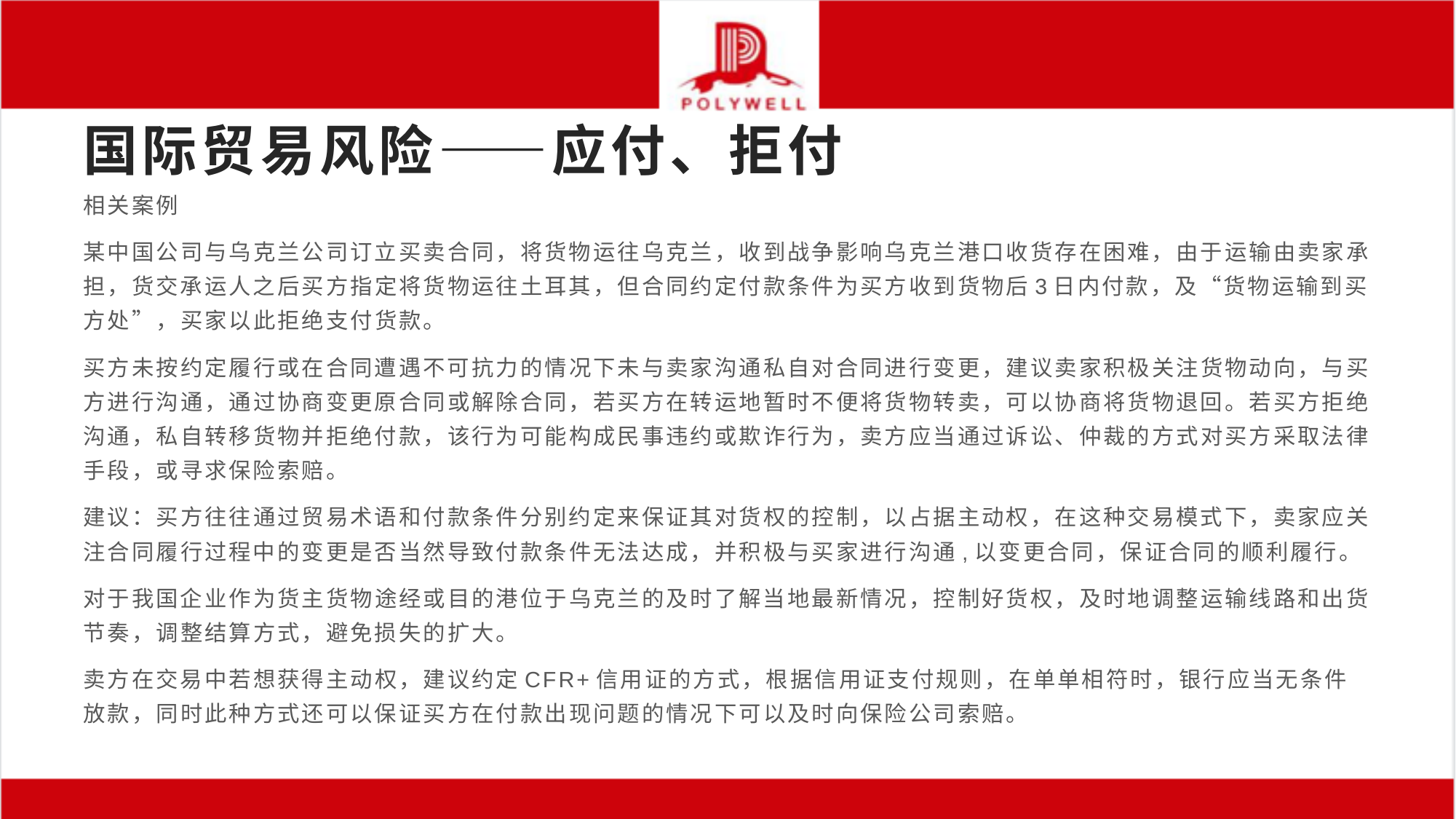

# 国际贸易风险——应付、拒付
相关案例
某中国公司与乌克兰公司订立买卖合同，将货物运往乌克兰，收到战争影响乌克兰港口收货存在困难，由于运输由卖家承担，货交承运人之后买方指定将货物运往土耳其，但合同约定付款条件为买方收到货物后3日内付款，及“货物运输到买方处”，买家以此拒绝支付货款。
买方未按约定履行或在合同遭遇不可抗力的情况下未与卖家沟通私自对合同进行变更，建议卖家积极关注货物动向，与买方进行沟通，通过协商变更原合同或解除合同，若买方在转运地暂时不便将货物转卖，可以协商将货物退回。若买方拒绝沟通，私自转移货物并拒绝付款，该行为可能构成民事违约或欺诈行为，卖方应当通过诉讼、仲裁的方式对买方采取法律手段，或寻求保险索赔。
建议：买方往往通过贸易术语和付款条件分别约定来保证其对货权的控制，以占据主动权，在这种交易模式下，卖家应关注合同履行过程中的变更是否当然导致付款条件无法达成，并积极与买家进行沟通,以变更合同，保证合同的顺利履行。
对于我国企业作为货主货物途经或目的港位于乌克兰的及时了解当地最新情况，控制好货权，及时地调整运输线路和出货节奏，调整结算方式，避免损失的扩大。
卖方在交易中若想获得主动权，建议约定CFR+信用证的方式，根据信用证支付规则，在单单相符时，银行应当无条件放款，同时此种方式还可以保证买方在付款出现问题的情况下可以及时向保险公司索赔。